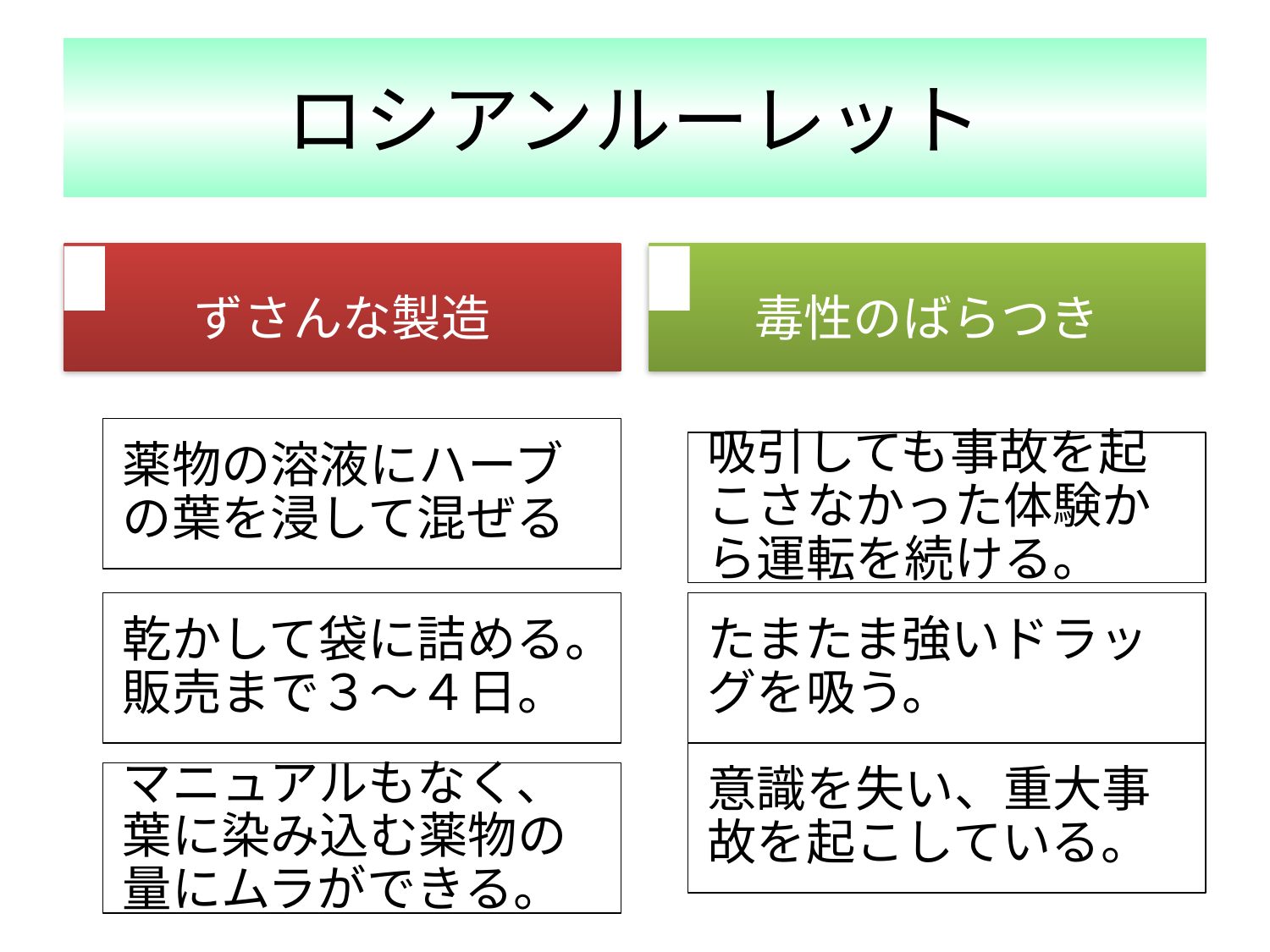

# ロシアンルーレット

ずさんな製造

毒性のばらつき

薬物の溶液にハーブの葉を浸して混ぜる

吸引しても事故を起こさなかった体験から運転を続ける。
たまたま強いドラッグを吸う。
乾かして袋に詰める。販売まで３〜４日。

意識を失い、重大事故を起こしている。
マニュアルもなく、葉に染み込む薬物の量にムラができる。